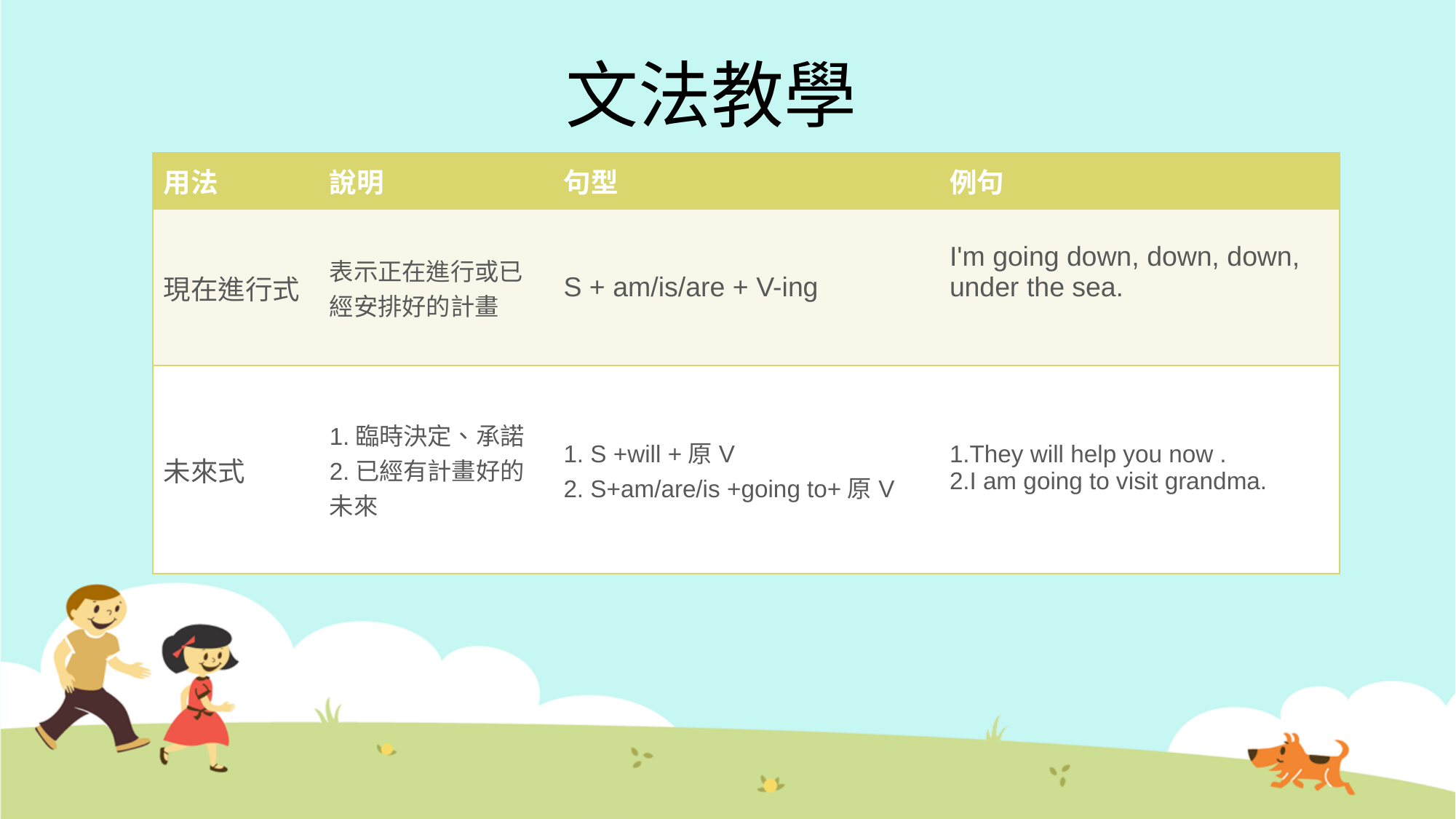

# 文法教學
| 用法 | 說明 | 句型 | 例句 |
| --- | --- | --- | --- |
| 現在進行式 | 表示正在進行或已經安排好的計畫 | S + am/is/are + V-ing | I'm going down, down, down, under the sea. |
| 未來式 | 1.臨時決定、承諾 2.已經有計畫好的未來 | 1. S +will +原V 2. S+am/are/is +going to+原V | 1.They will help you now . 2.I am going to visit grandma. |